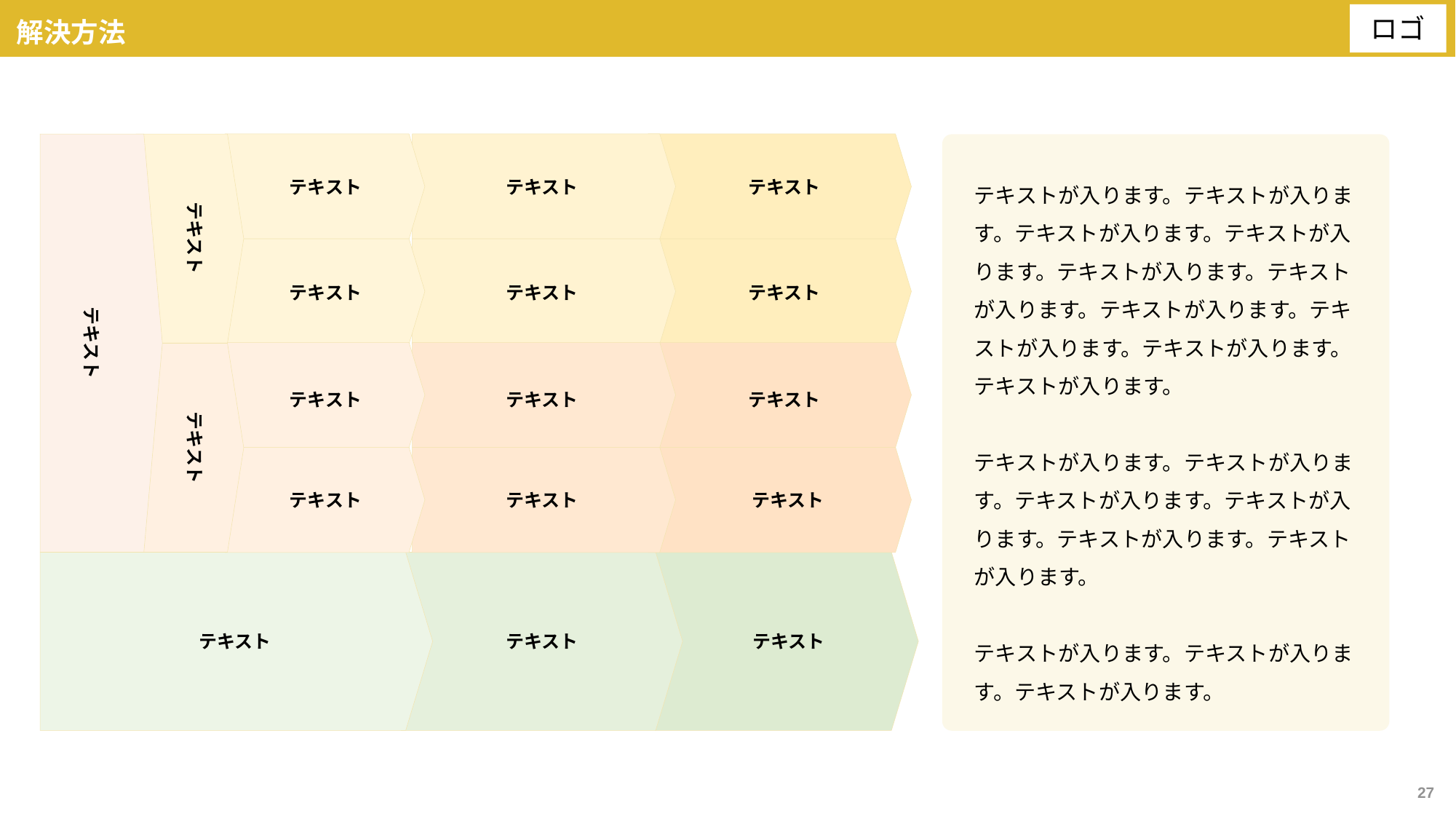

解決方法
テキスト
テキスト

テキストが入ります。テキストが入ります。テキストが入ります。テキストが入ります。テキストが入ります。テキストが入ります。テキストが入ります。テキストが入ります。テキストが入ります。テキストが入ります。

テキストが入ります。テキストが入ります。テキストが入ります。テキストが入ります。テキストが入ります。テキストが入ります。

テキストが入ります。テキストが入ります。テキストが入ります。
テキスト
テキスト
テキスト

テキスト
テキスト
テキスト

テキスト
テキスト
テキスト
テキスト

テキスト
テキスト
テキスト

テキスト
テキスト
テキスト
27